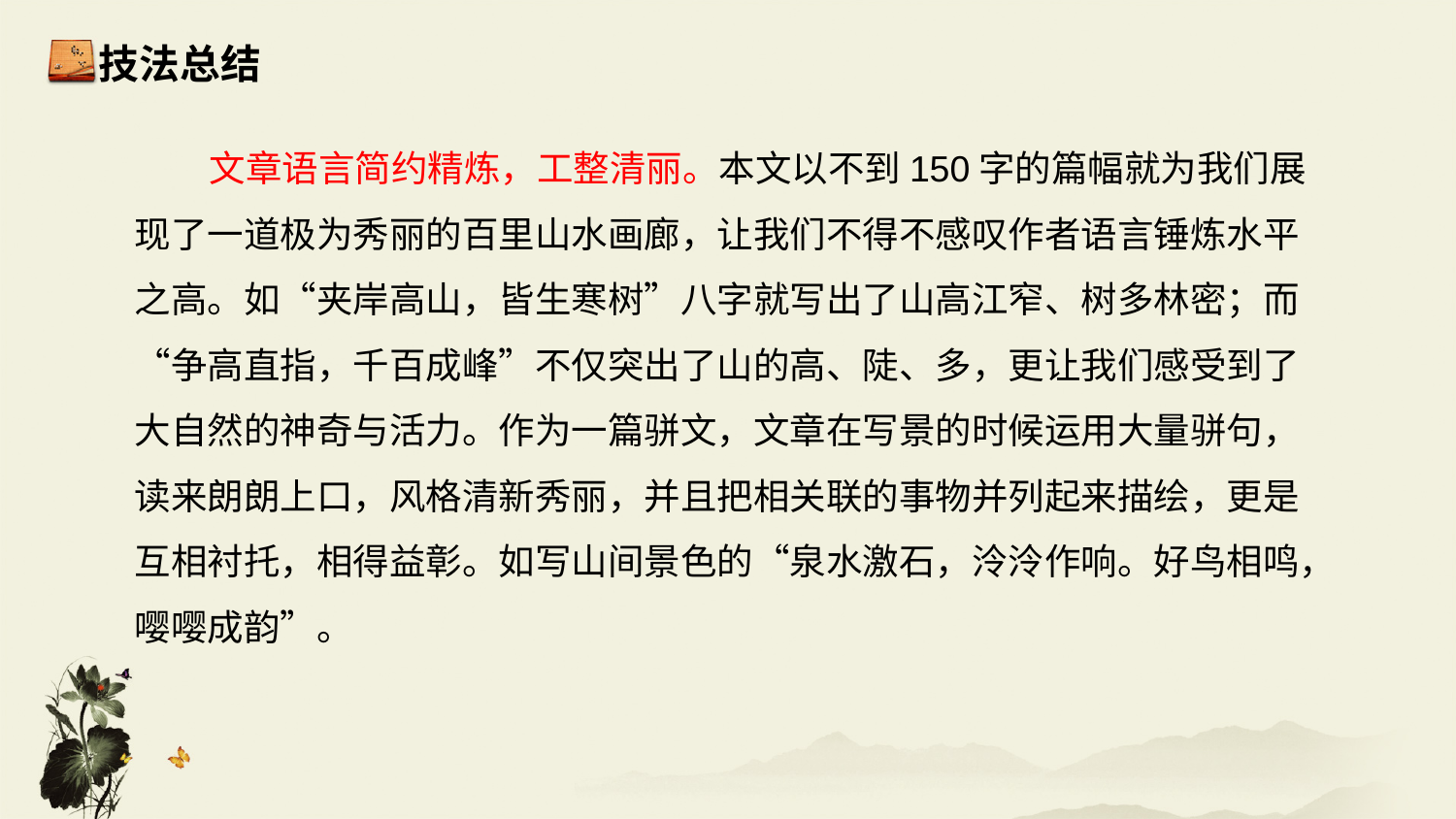

技法总结
        文章语言简约精炼，工整清丽。本文以不到150字的篇幅就为我们展现了一道极为秀丽的百里山水画廊，让我们不得不感叹作者语言锤炼水平之高。如“夹岸高山，皆生寒树”八字就写出了山高江窄、树多林密；而“争高直指，千百成峰”不仅突出了山的高、陡、多，更让我们感受到了大自然的神奇与活力。作为一篇骈文，文章在写景的时候运用大量骈句，读来朗朗上口，风格清新秀丽，并且把相关联的事物并列起来描绘，更是互相衬托，相得益彰。如写山间景色的“泉水激石，泠泠作响。好鸟相鸣，嘤嘤成韵”。